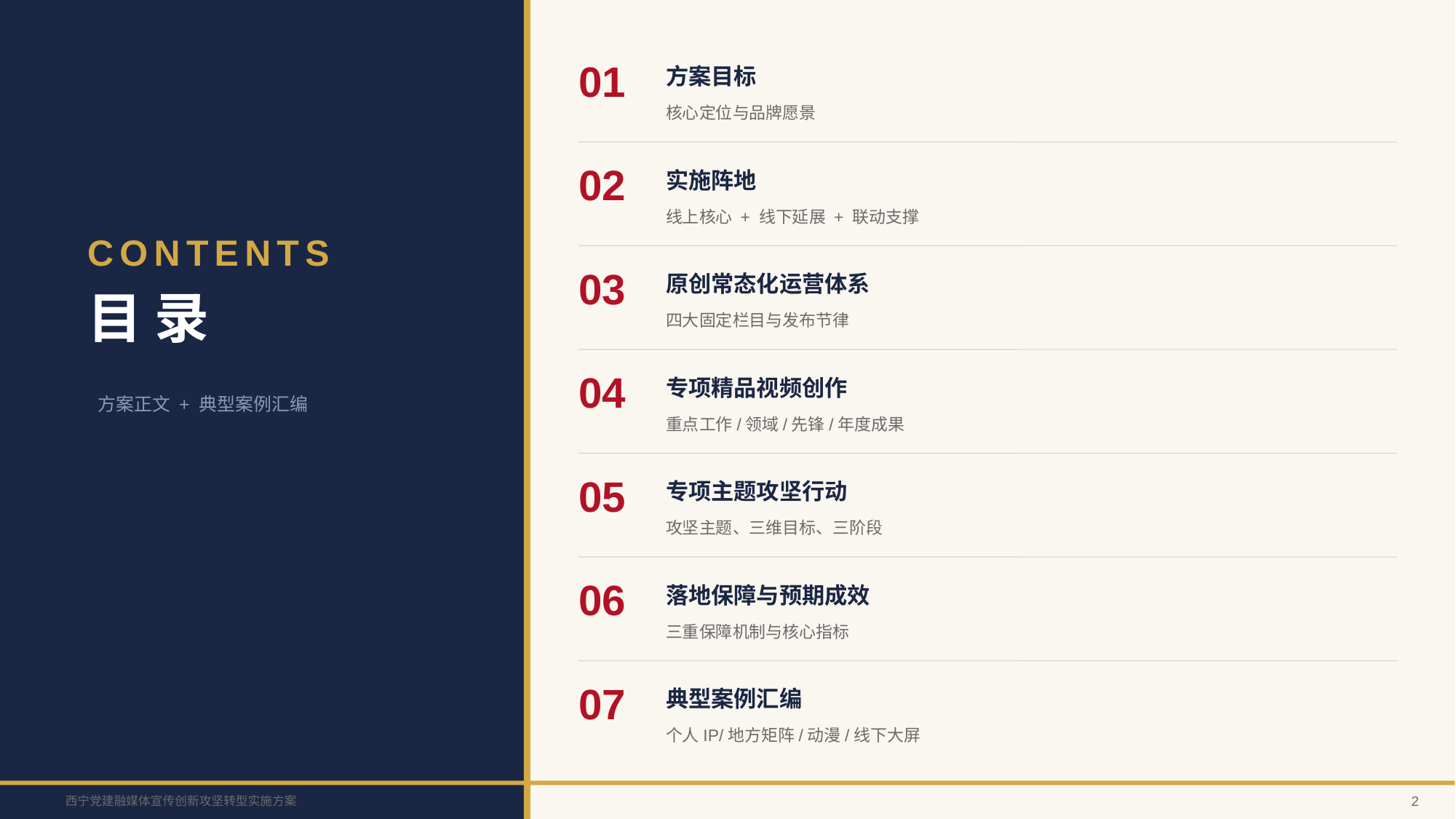

01
方案目标
核心定位与品牌愿景

02
实施阵地
线上核心 + 线下延展 + 联动支撑
CONTENTS

03
原创常态化运营体系
目 录
四大固定栏目与发布节律

04
专项精品视频创作
方案正文 + 典型案例汇编
重点工作/领域/先锋/年度成果

05
专项主题攻坚行动
攻坚主题、三维目标、三阶段

06
落地保障与预期成效
三重保障机制与核心指标

07
典型案例汇编
个人IP/地方矩阵/动漫/线下大屏

西宁党建融媒体宣传创新攻坚转型实施方案
2